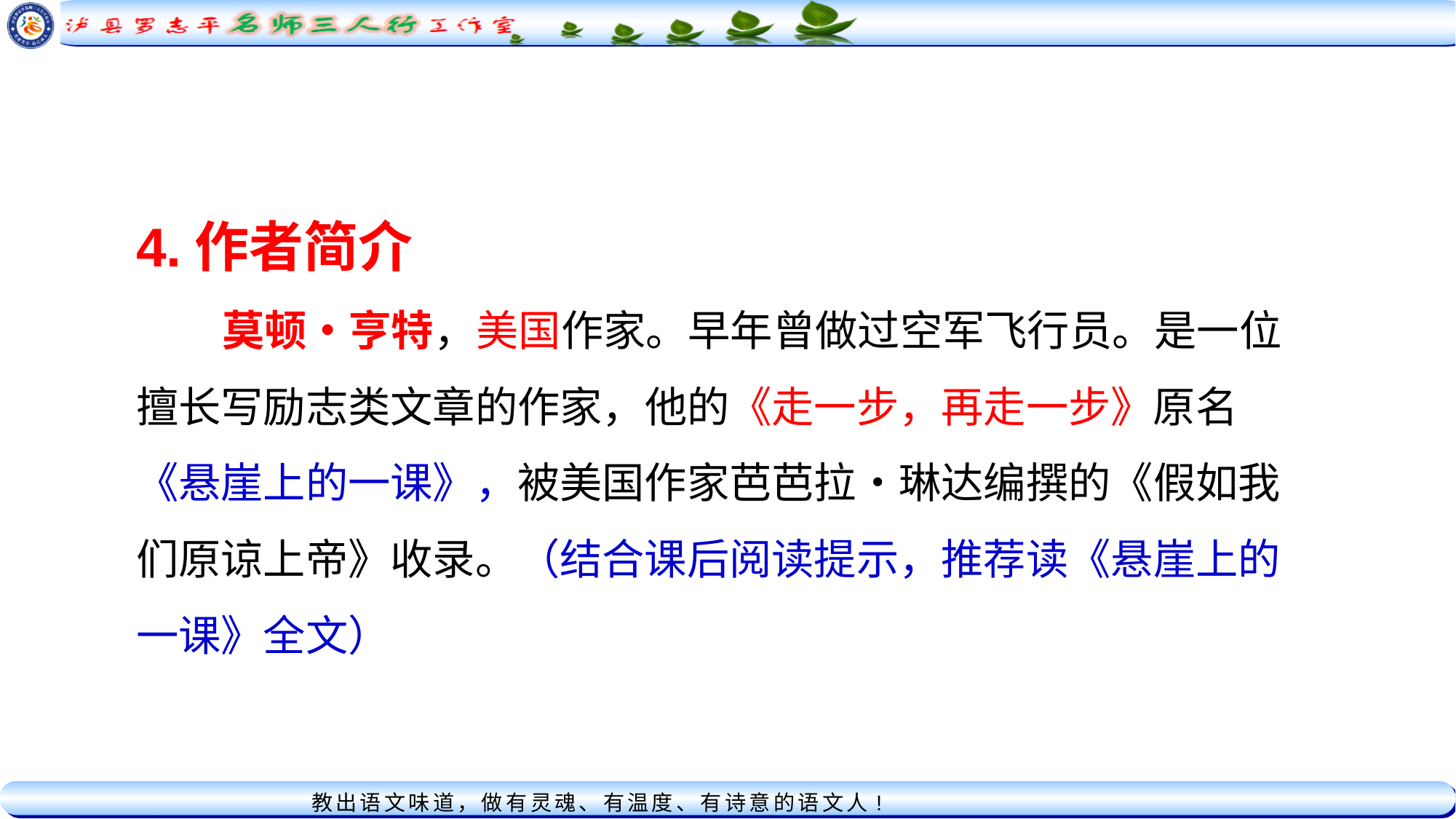

4.作者简介
        莫顿•亨特，美国作家。早年曾做过空军飞行员。是一位擅长写励志类文章的作家，他的《走一步，再走一步》原名《悬崖上的一课》，被美国作家芭芭拉•琳达编撰的《假如我们原谅上帝》收录。（结合课后阅读提示，推荐读《悬崖上的一课》全文）